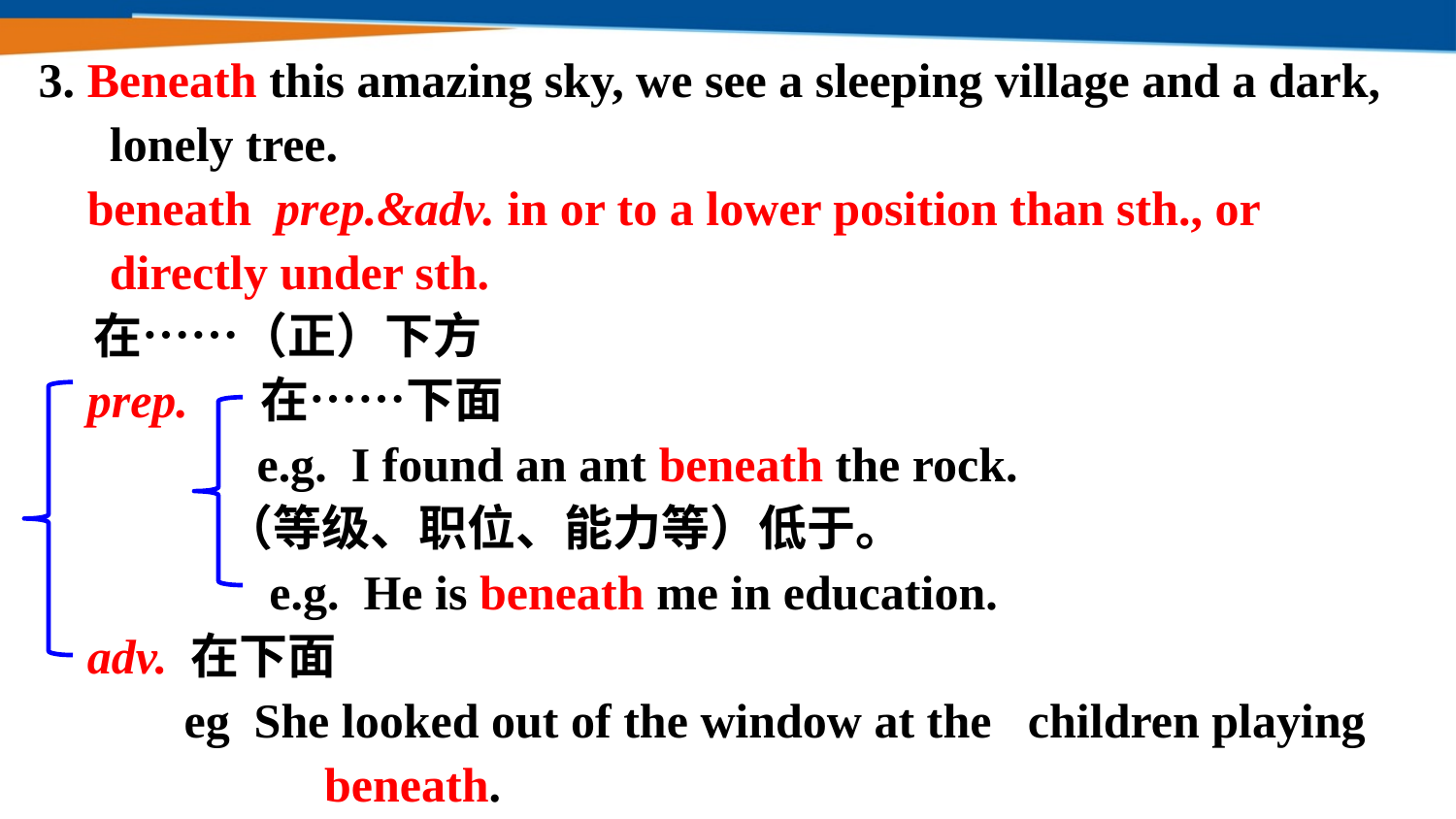

3. Beneath this amazing sky, we see a sleeping village and a dark, lonely tree.
    beneath  prep.&adv. in or to a lower position than sth., or directly under sth.
    在……（正）下方
    prep.     在……下面
                  e.g.  I found an ant beneath the rock.
                （等级、职位、能力等）低于。
                   e.g.  He is beneath me in education.
    adv. 在下面
            eg  She looked out of the window at the   children playing beneath.